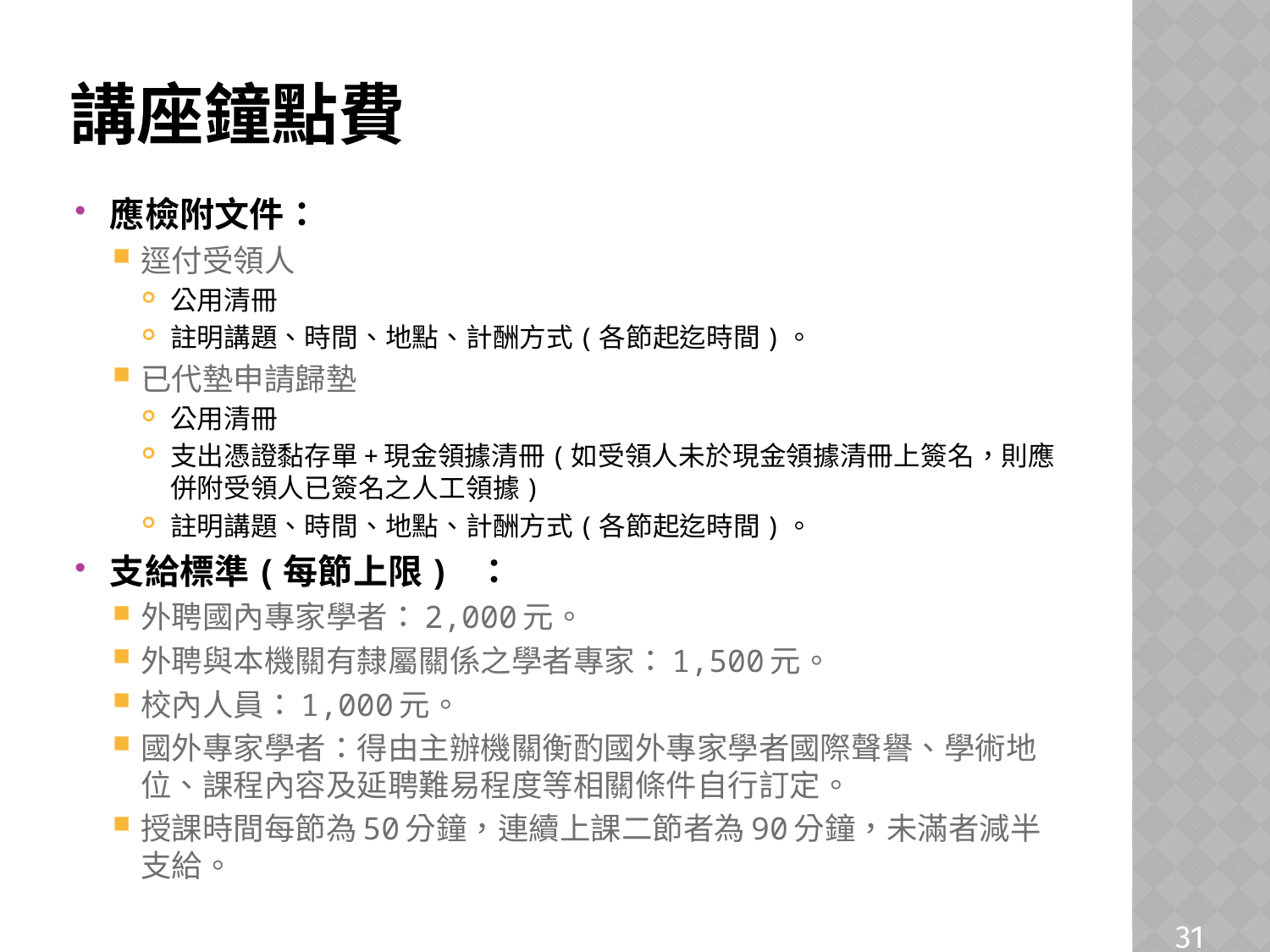

# 講座鐘點費
應檢附文件：
逕付受領人
公用清冊
註明講題、時間、地點、計酬方式(各節起迄時間)。
已代墊申請歸墊
公用清冊
支出憑證黏存單+現金領據清冊(如受領人未於現金領據清冊上簽名，則應併附受領人已簽名之人工領據)
註明講題、時間、地點、計酬方式(各節起迄時間)。
支給標準(每節上限) ：
外聘國內專家學者：2,000元。
外聘與本機關有隸屬關係之學者專家：1,500元。
校內人員：1,000元。
國外專家學者：得由主辦機關衡酌國外專家學者國際聲譽、學術地位、課程內容及延聘難易程度等相關條件自行訂定。
授課時間每節為50分鐘，連續上課二節者為90分鐘，未滿者減半支給。
31